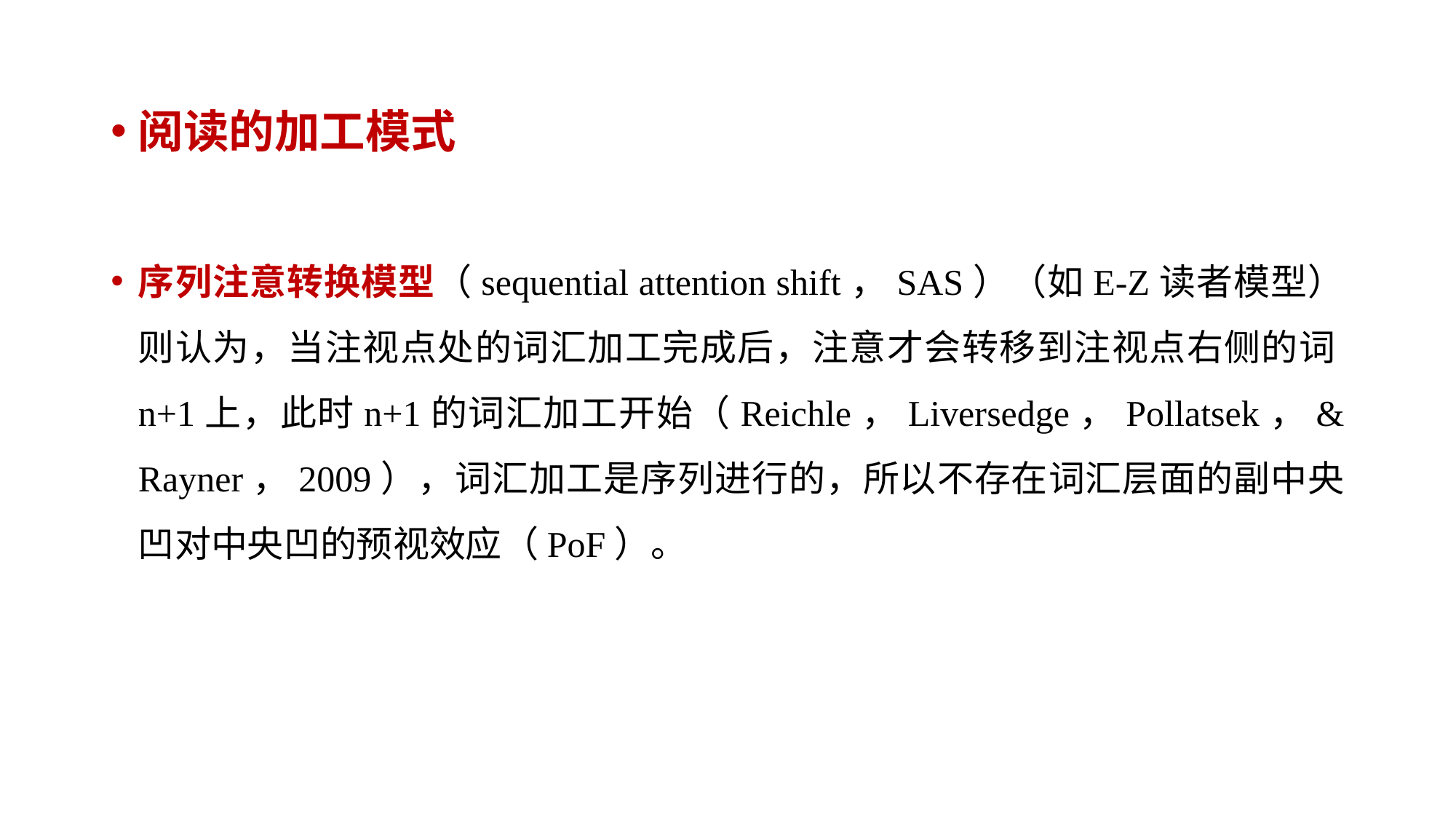

阅读的加工模式

序列注意转换模型（sequential attention shift，SAS）（如E-Z读者模型）则认为，当注视点处的词汇加工完成后，注意才会转移到注视点右侧的词n+1上，此时n+1的词汇加工开始（Reichle，Liversedge，Pollatsek，& Rayner，2009），词汇加工是序列进行的，所以不存在词汇层面的副中央凹对中央凹的预视效应（PoF）。